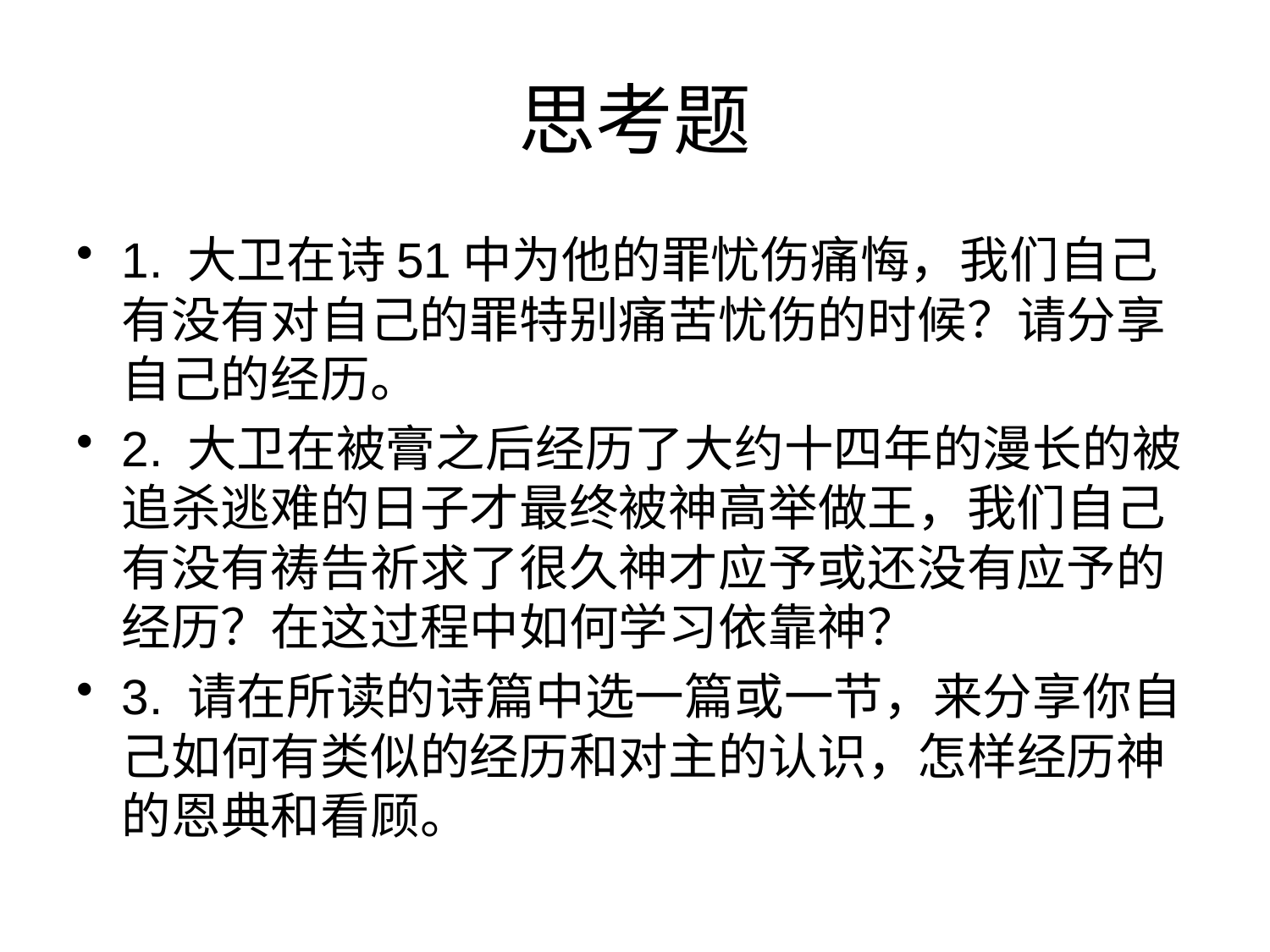

# 思考题
1. 大卫在诗51中为他的罪忧伤痛悔，我们自己有没有对自己的罪特别痛苦忧伤的时候？请分享自己的经历。
2. 大卫在被膏之后经历了大约十四年的漫长的被追杀逃难的日子才最终被神高举做王，我们自己有没有祷告祈求了很久神才应予或还没有应予的经历？在这过程中如何学习依靠神？
3. 请在所读的诗篇中选一篇或一节，来分享你自己如何有类似的经历和对主的认识，怎样经历神的恩典和看顾。